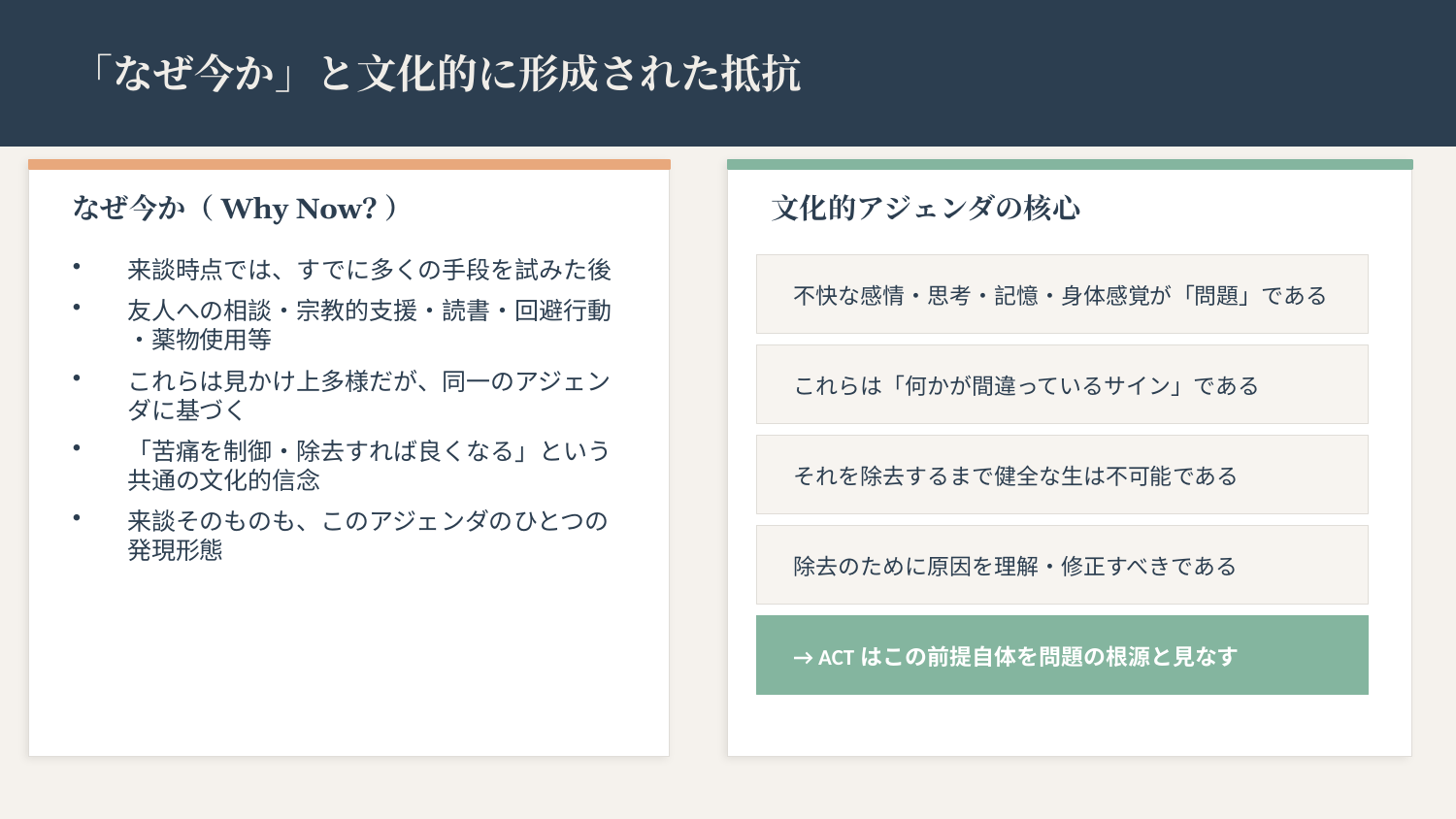

「なぜ今か」と文化的に形成された抵抗

なぜ今か（Why Now?）
文化的アジェンダの核心
来談時点では、すでに多くの手段を試みた後
友人への相談・宗教的支援・読書・回避行動・薬物使用等
これらは見かけ上多様だが、同一のアジェンダに基づく
「苦痛を制御・除去すれば良くなる」という共通の文化的信念
来談そのものも、このアジェンダのひとつの発現形態

不快な感情・思考・記憶・身体感覚が「問題」である

これらは「何かが間違っているサイン」である

それを除去するまで健全な生は不可能である

除去のために原因を理解・修正すべきである

→ ACTはこの前提自体を問題の根源と見なす